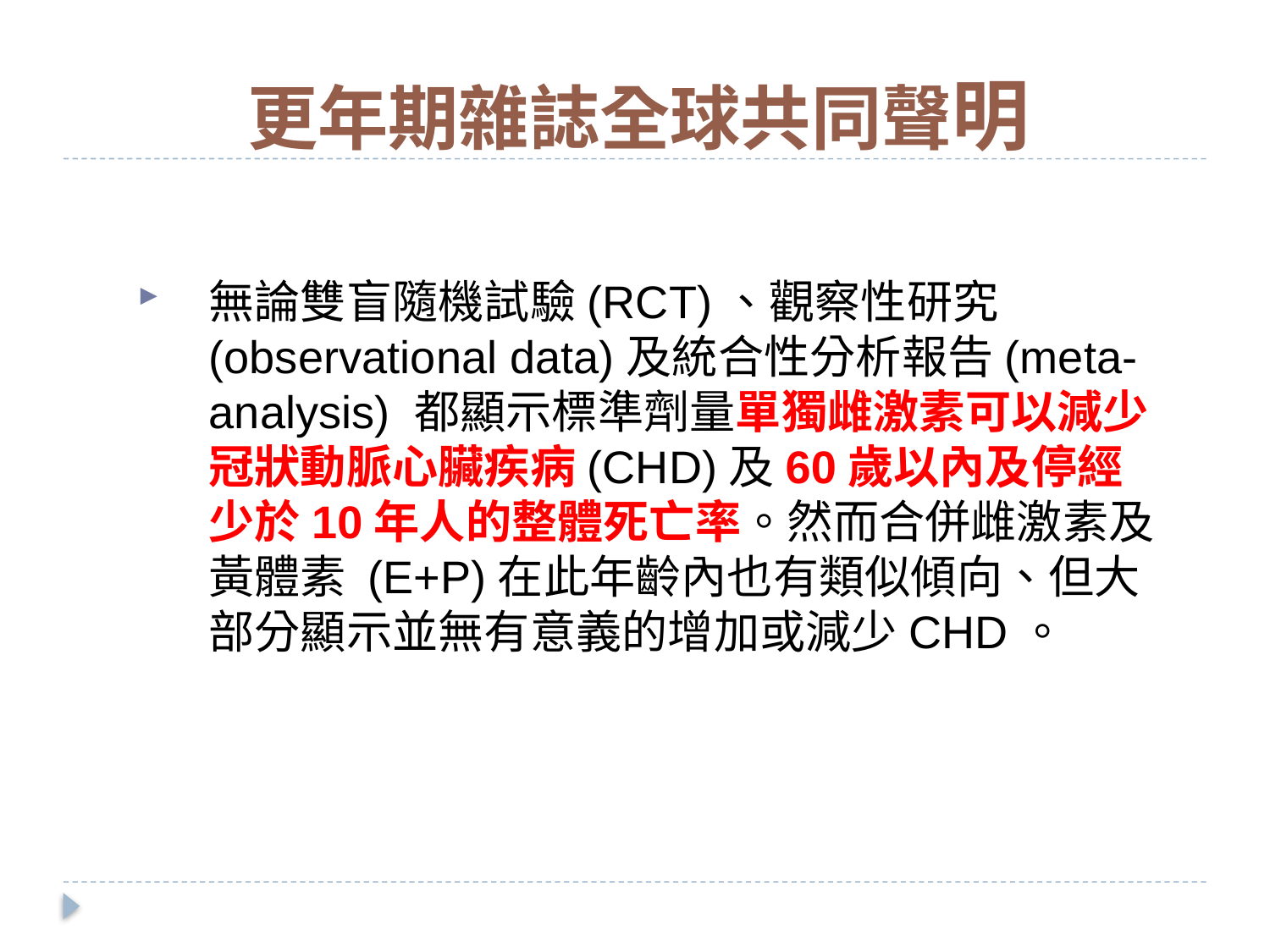

# 更年期雜誌全球共同聲明
無論雙盲隨機試驗(RCT)、觀察性研究(observational data)及統合性分析報告(meta-analysis) 都顯示標準劑量單獨雌激素可以減少冠狀動脈心臟疾病(CHD)及60歲以內及停經少於10年人的整體死亡率。然而合併雌激素及黃體素 (E+P)在此年齡內也有類似傾向、但大部分顯示並無有意義的增加或減少CHD。